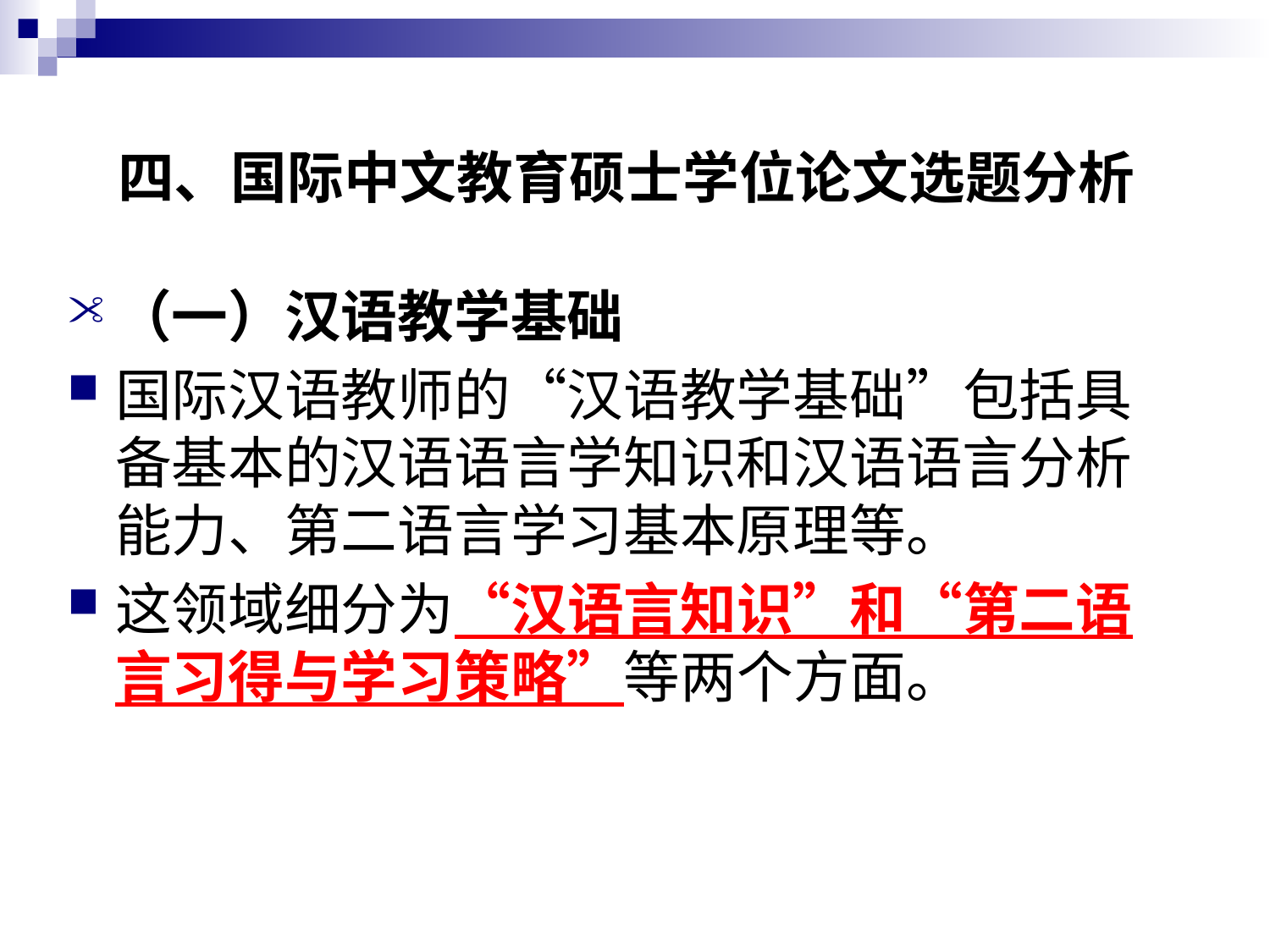

四、国际中文教育硕士学位论文选题分析

（一）汉语教学基础
国际汉语教师的“汉语教学基础”包括具备基本的汉语语言学知识和汉语语言分析能力、第二语言学习基本原理等。
这领域细分为“汉语言知识”和“第二语言习得与学习策略”等两个方面。